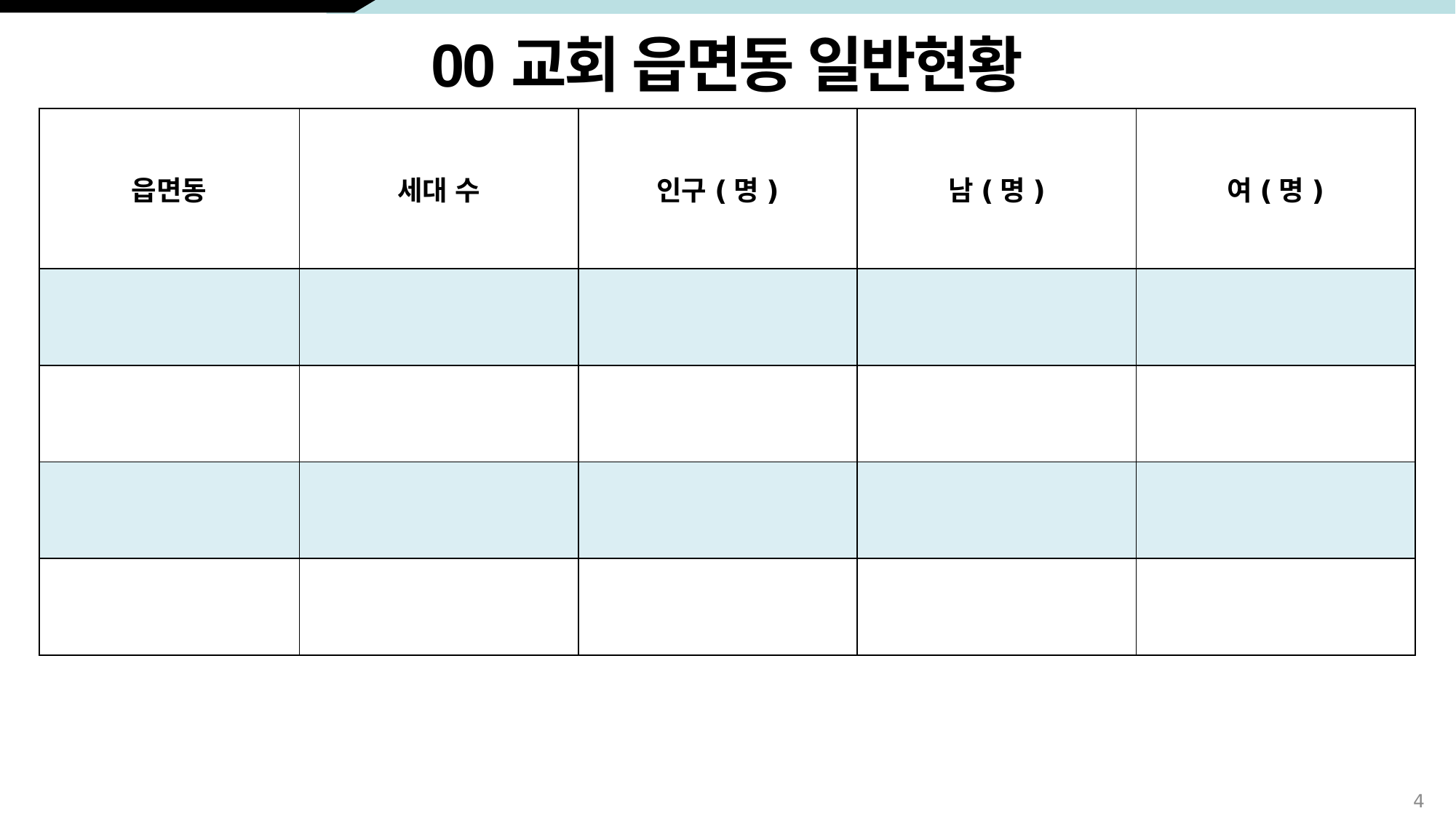

# 00교회 읍면동 일반현황
| 읍면동 | 세대 수 | 인구(명) | 남(명) | 여(명) |
| --- | --- | --- | --- | --- |
|  |  |  |  |  |
|  |  |  |  |  |
|  |  |  |  |  |
|  |  |  |  |  |
4